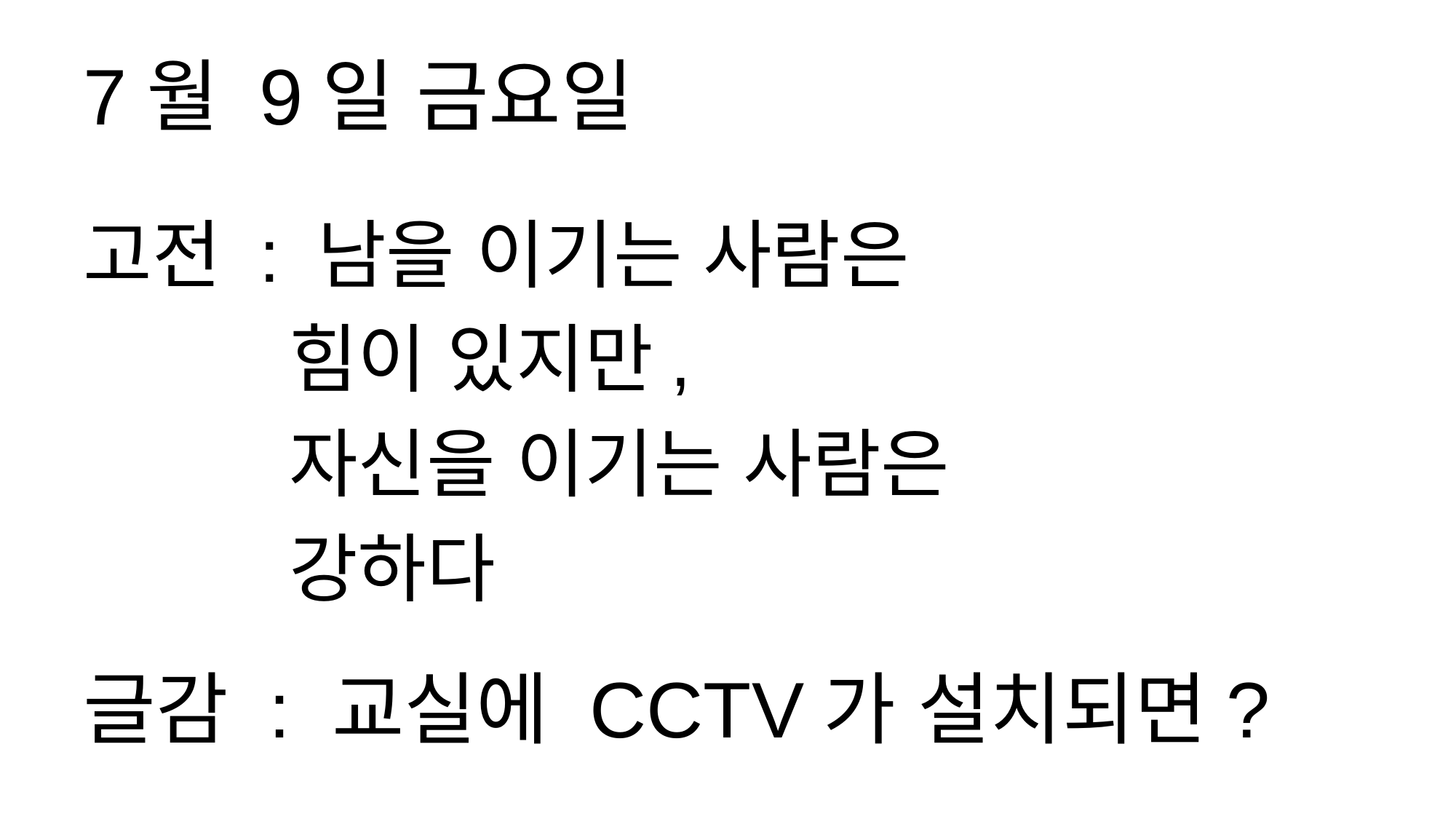

7월 9일 금요일
고전 : 남을 이기는 사람은
         힘이 있지만,
         자신을 이기는 사람은
         강하다
글감 : 교실에 CCTV가 설치되면?